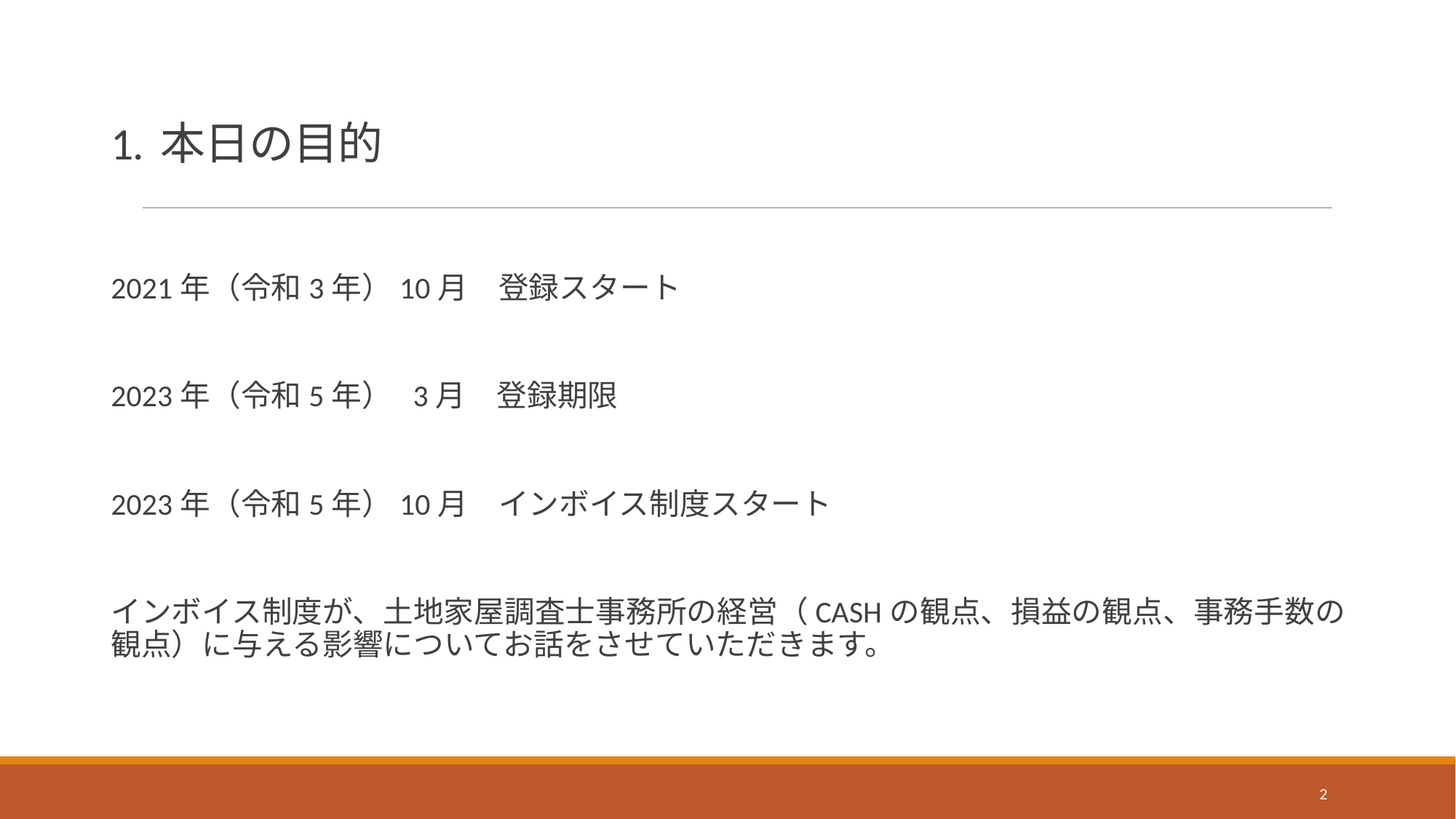

# 1. 本日の目的

2021年（令和3年）10月　登録スタート

2023年（令和5年）  3月　登録期限

2023年（令和5年）10月　インボイス制度スタート

インボイス制度が、土地家屋調査士事務所の経営（CASHの観点、損益の観点、事務手数の観点）に与える影響についてお話をさせていただきます。

2